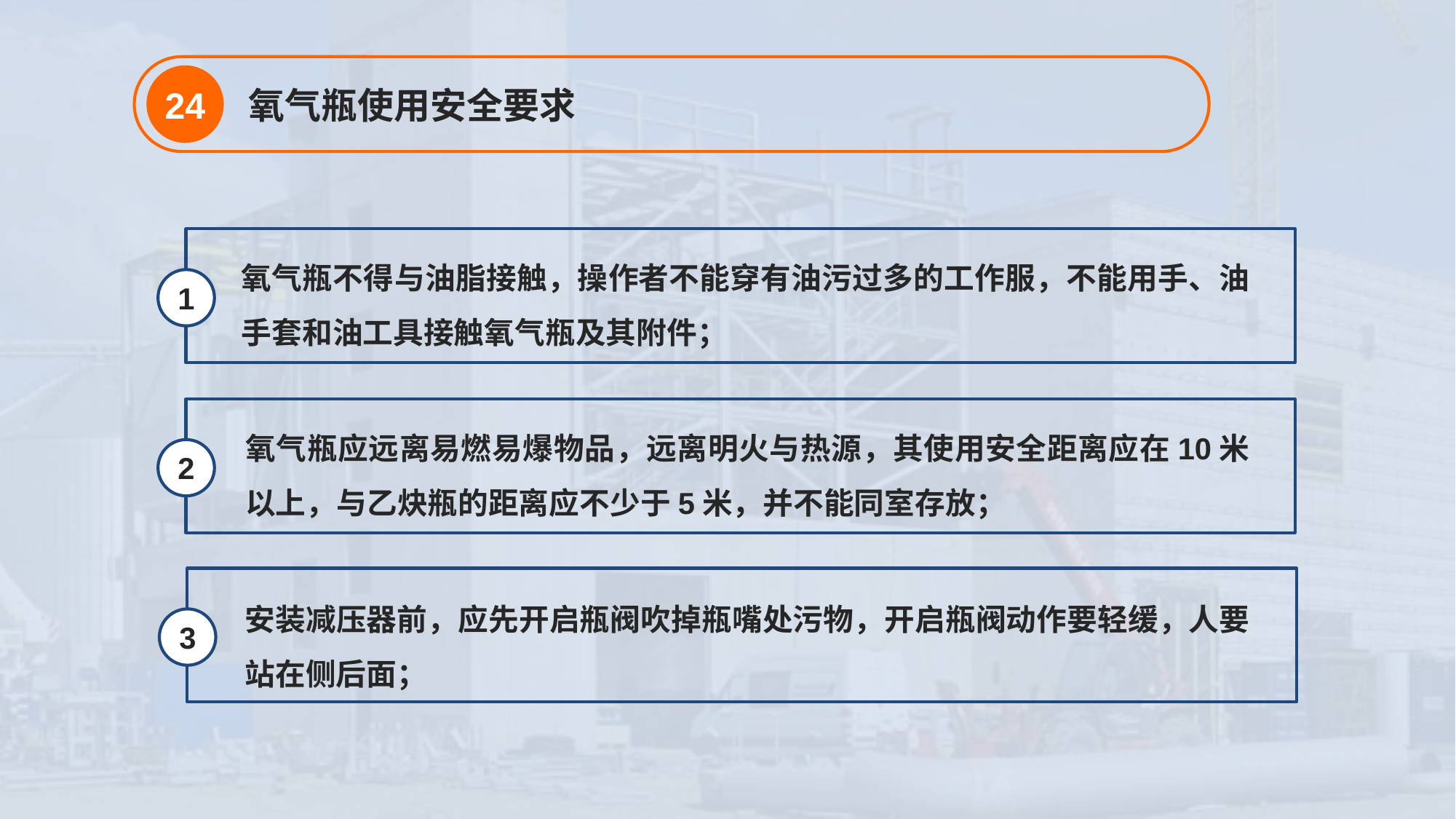

24
氧气瓶使用安全要求

氧气瓶不得与油脂接触，操作者不能穿有油污过多的工作服，不能用手、油手套和油工具接触氧气瓶及其附件；

1

氧气瓶应远离易燃易爆物品，远离明火与热源，其使用安全距离应在10米以上，与乙炔瓶的距离应不少于5米，并不能同室存放；

2

安装减压器前，应先开启瓶阀吹掉瓶嘴处污物，开启瓶阀动作要轻缓，人要站在侧后面；

3